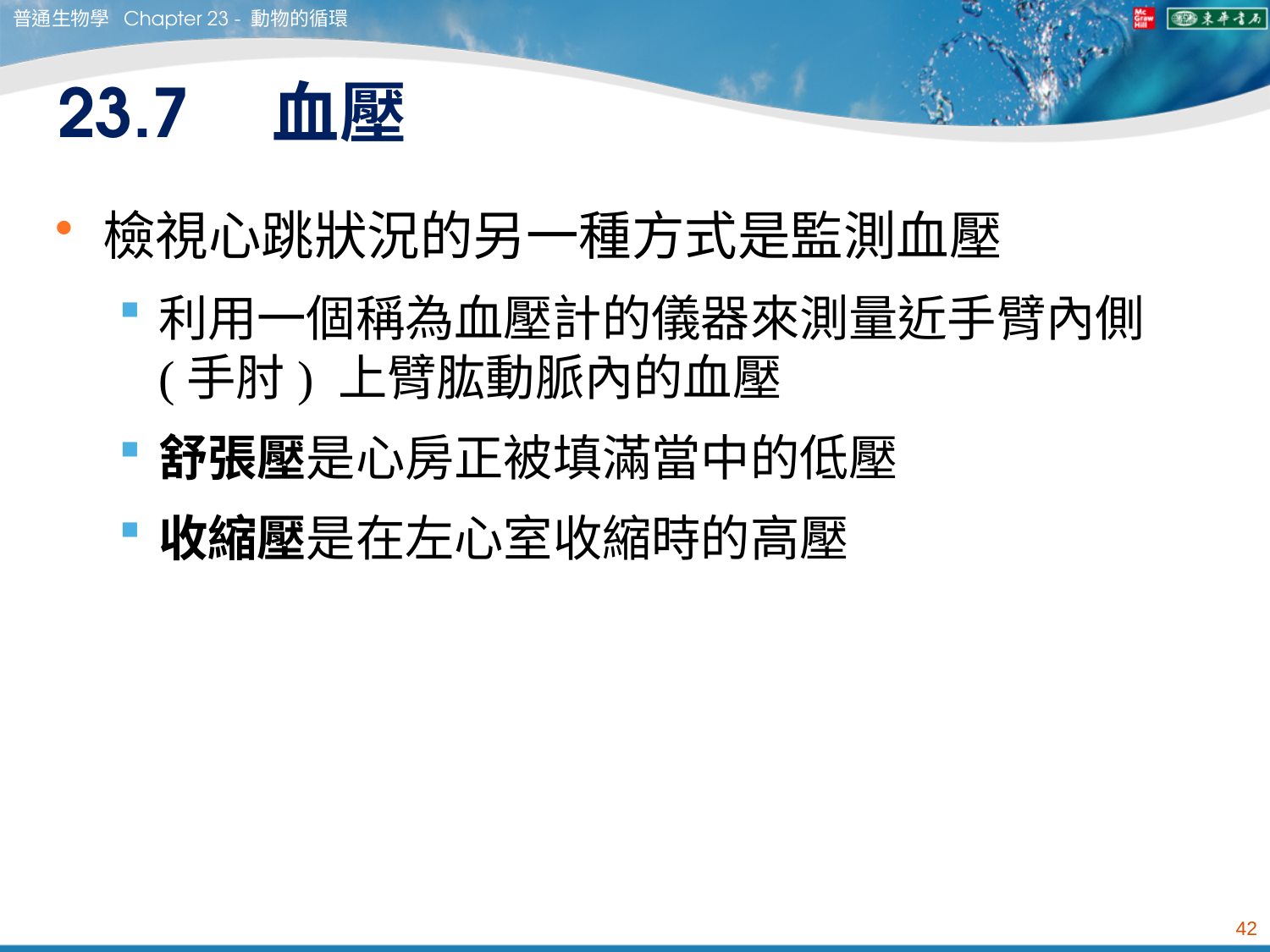

普通生物學  Chapter 23 - 動物的循環
# 23.7　血壓
檢視心跳狀況的另一種方式是監測血壓
利用一個稱為血壓計的儀器來測量近手臂內側 (手肘) 上臂肱動脈內的血壓
舒張壓是心房正被填滿當中的低壓
收縮壓是在左心室收縮時的高壓

42